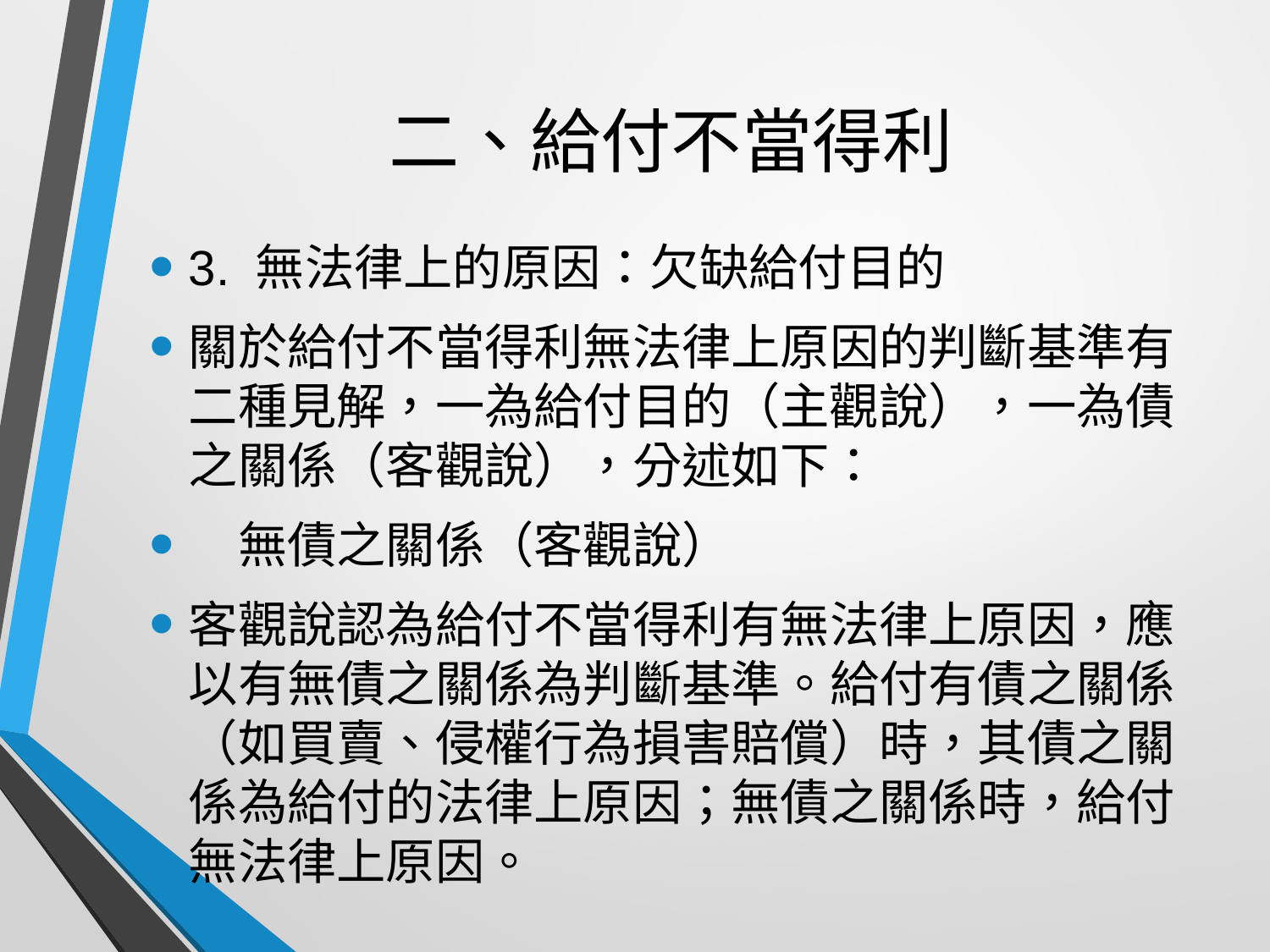

# 二、給付不當得利
3. 無法律上的原因：欠缺給付目的
關於給付不當得利無法律上原因的判斷基準有二種見解，一為給付目的（主觀說），一為債之關係（客觀說），分述如下：
　無債之關係（客觀說）
客觀說認為給付不當得利有無法律上原因，應以有無債之關係為判斷基準。給付有債之關係（如買賣、侵權行為損害賠償）時，其債之關係為給付的法律上原因；無債之關係時，給付無法律上原因。